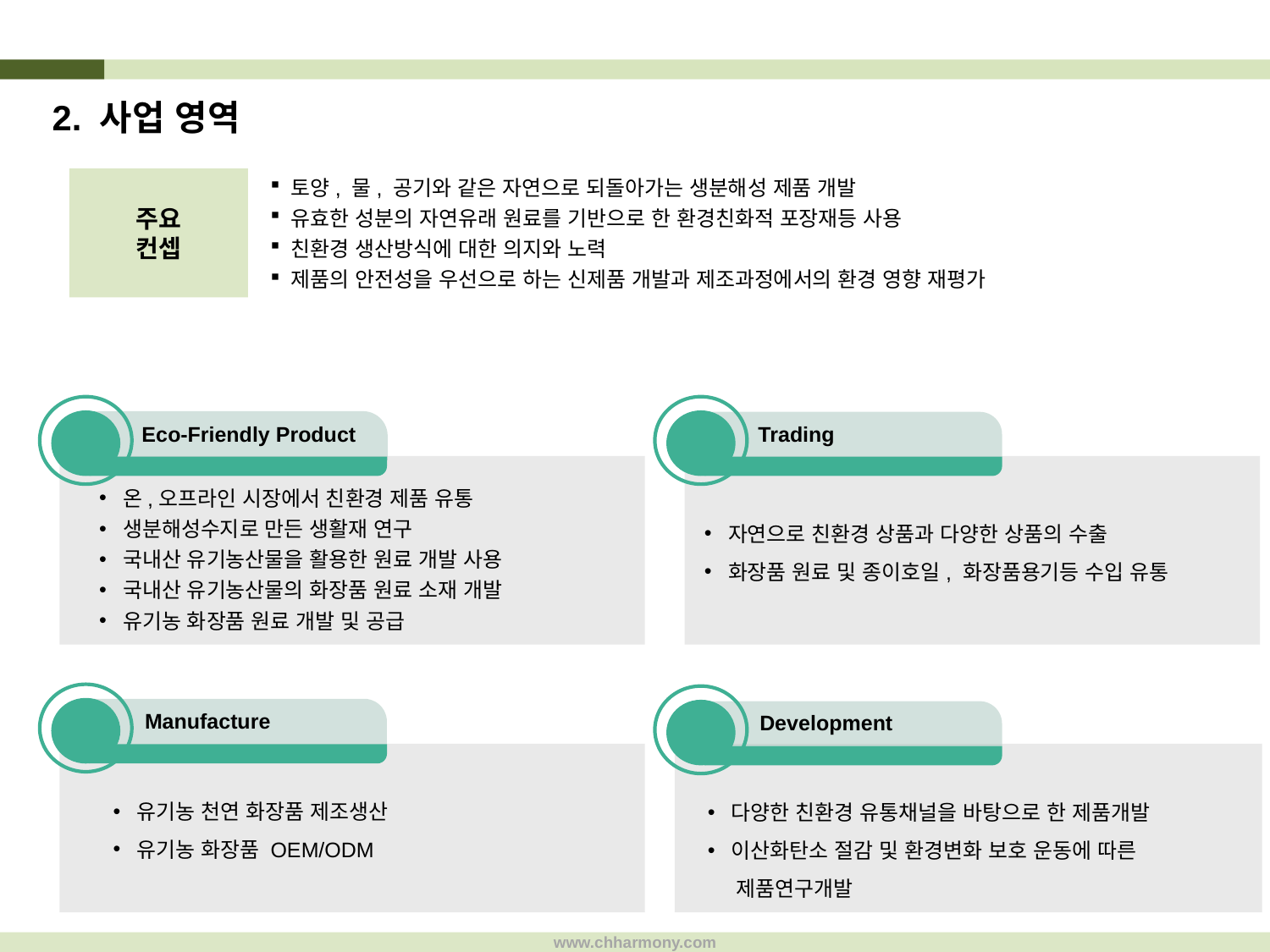

2. 사업 영역
주요
컨셉
 토양, 물, 공기와 같은 자연으로 되돌아가는 생분해성 제품 개발
 유효한 성분의 자연유래 원료를 기반으로 한 환경친화적 포장재등 사용
 친환경 생산방식에 대한 의지와 노력
 제품의 안전성을 우선으로 하는 신제품 개발과 제조과정에서의 환경 영향 재평가

Eco-Friendly Product

Trading

온,오프라인 시장에서 친환경 제품 유통
생분해성수지로 만든 생활재 연구
국내산 유기농산물을 활용한 원료 개발 사용
국내산 유기농산물의 화장품 원료 소재 개발
유기농 화장품 원료 개발 및 공급
자연으로 친환경 상품과 다양한 상품의 수출
화장품 원료 및 종이호일, 화장품용기등 수입 유통

Manufacture

Development

유기농 천연 화장품 제조생산
유기농 화장품 OEM/ODM
다양한 친환경 유통채널을 바탕으로 한 제품개발
이산화탄소 절감 및 환경변화 보호 운동에 따른
    제품연구개발
www.chharmony.com